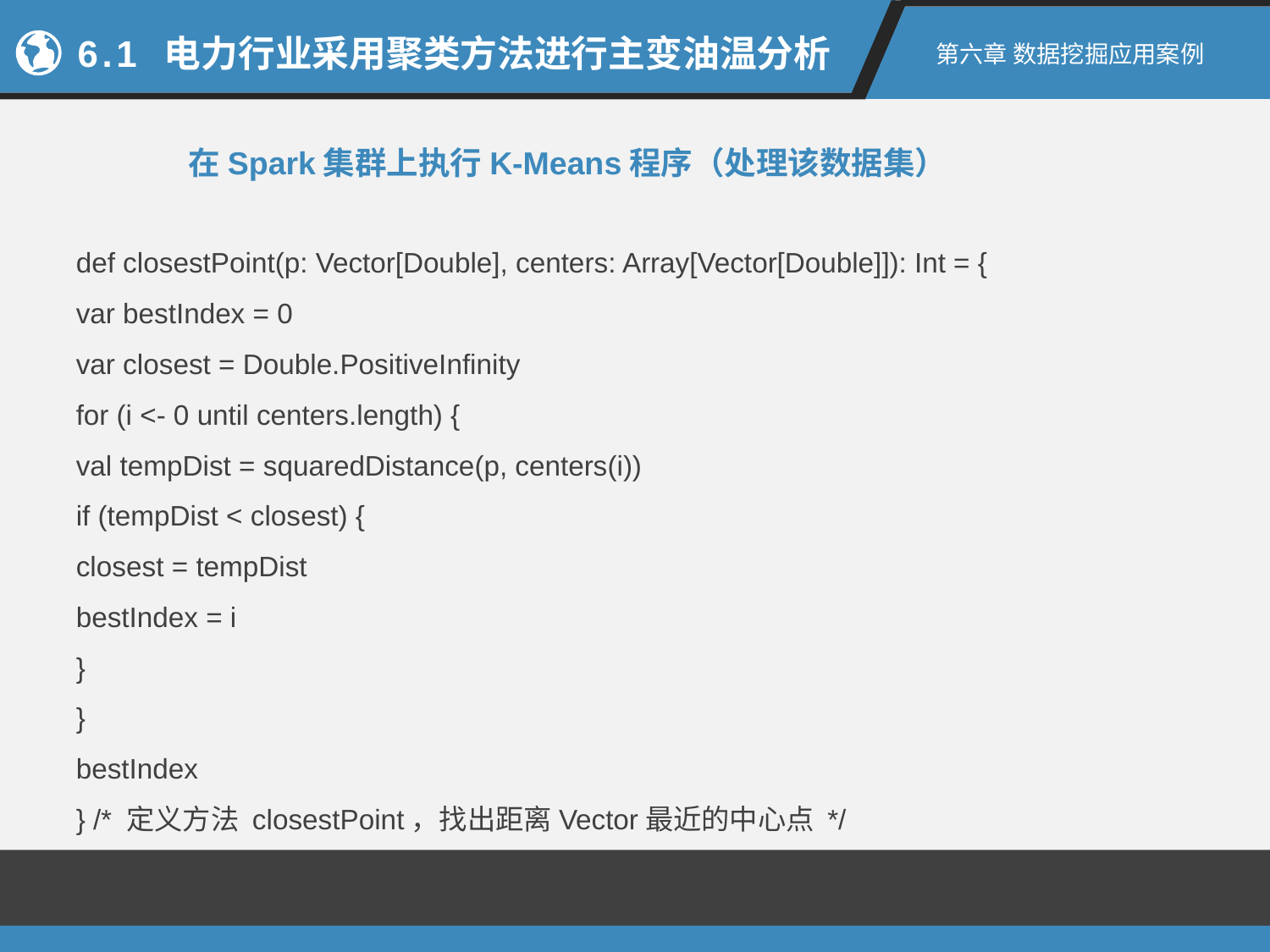

6.1 电力行业采用聚类方法进行主变油温分析

第六章 数据挖掘应用案例
在Spark集群上执行K-Means程序（处理该数据集）
def closestPoint(p: Vector[Double], centers: Array[Vector[Double]]): Int = {
var bestIndex = 0
var closest = Double.PositiveInfinity
for (i <- 0 until centers.length) {
val tempDist = squaredDistance(p, centers(i))
if (tempDist < closest) {
closest = tempDist
bestIndex = i
}
}
bestIndex
} /* 定义方法 closestPoint，找出距离Vector最近的中心点 */